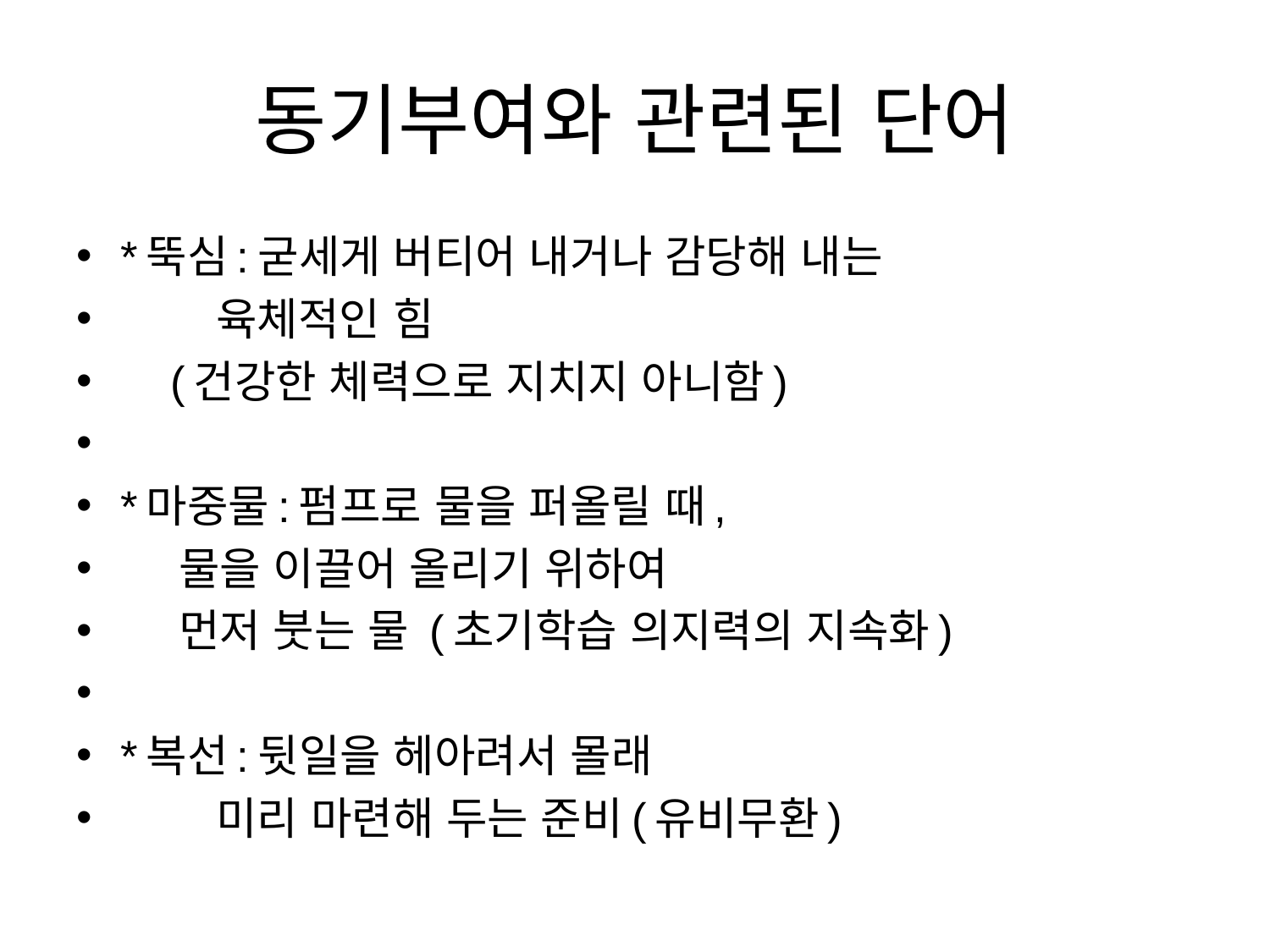

# 동기부여와 관련된 단어
*뚝심:굳세게 버티어 내거나 감당해 내는
       육체적인 힘
    (건강한 체력으로 지치지 아니함)

*마중물:펌프로 물을 퍼올릴 때,
    물을 이끌어 올리기 위하여
    먼저 붓는 물 (초기학습 의지력의 지속화)

*복선:뒷일을 헤아려서 몰래
       미리 마련해 두는 준비(유비무환)